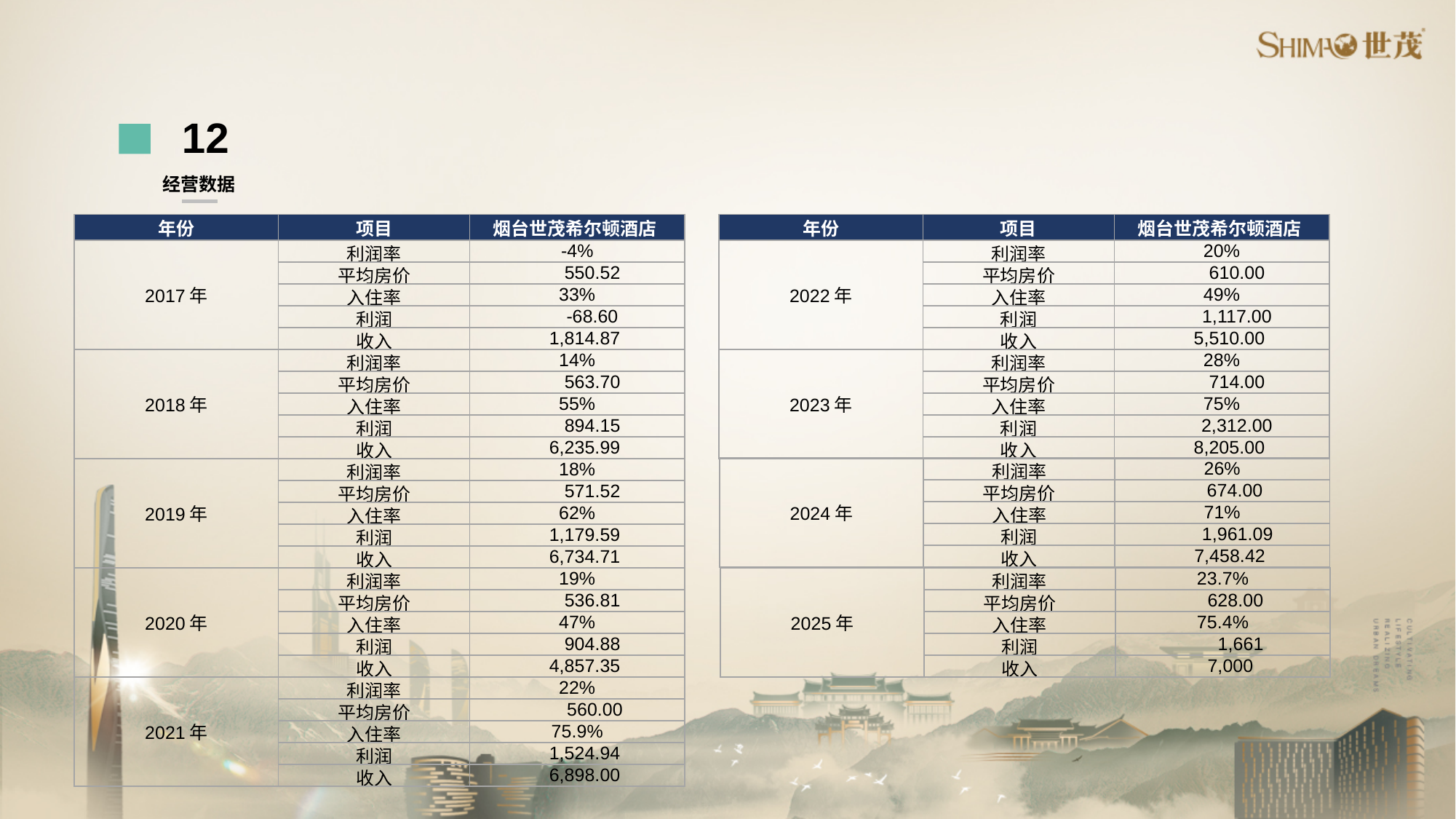

12

经营数据
| 年份 | 项目 | 烟台世茂希尔顿酒店 |
| --- | --- | --- |
| 2017年 | 利润率 | -4% |
|  | 平均房价 | 550.52 |
|  | 入住率 | 33% |
|  | 利润 | -68.60 |
|  | 收入 | 1,814.87 |
| 2018年 | 利润率 | 14% |
|  | 平均房价 | 563.70 |
|  | 入住率 | 55% |
|  | 利润 | 894.15 |
|  | 收入 | 6,235.99 |
| 2019年 | 利润率 | 18% |
|  | 平均房价 | 571.52 |
|  | 入住率 | 62% |
|  | 利润 | 1,179.59 |
|  | 收入 | 6,734.71 |
| 2020年 | 利润率 | 19% |
|  | 平均房价 | 536.81 |
|  | 入住率 | 47% |
|  | 利润 | 904.88 |
|  | 收入 | 4,857.35 |
| 2021年 | 利润率 | 22% |
|  | 平均房价 | 560.00 |
|  | 入住率 | 75.9% |
|  | 利润 | 1,524.94 |
|  | 收入 | 6,898.00 |
| 年份 | 项目 | 烟台世茂希尔顿酒店 |
| --- | --- | --- |
| 2022年 | 利润率 | 20% |
|  | 平均房价 | 610.00 |
|  | 入住率 | 49% |
|  | 利润 | 1,117.00 |
|  | 收入 | 5,510.00 |
| 2023年 | 利润率 | 28% |
|  | 平均房价 | 714.00 |
|  | 入住率 | 75% |
|  | 利润 | 2,312.00 |
|  | 收入 | 8,205.00 |
| 2024年 | 利润率 | 26% |
| --- | --- | --- |
|  | 平均房价 | 674.00 |
|  | 入住率 | 71% |
|  | 利润 | 1,961.09 |
|  | 收入 | 7,458.42 |
| 2025年 | 利润率 | 23.7% |
| --- | --- | --- |
|  | 平均房价 | 628.00 |
|  | 入住率 | 75.4% |
|  | 利润 | 1,661 |
|  | 收入 | 7,000 |